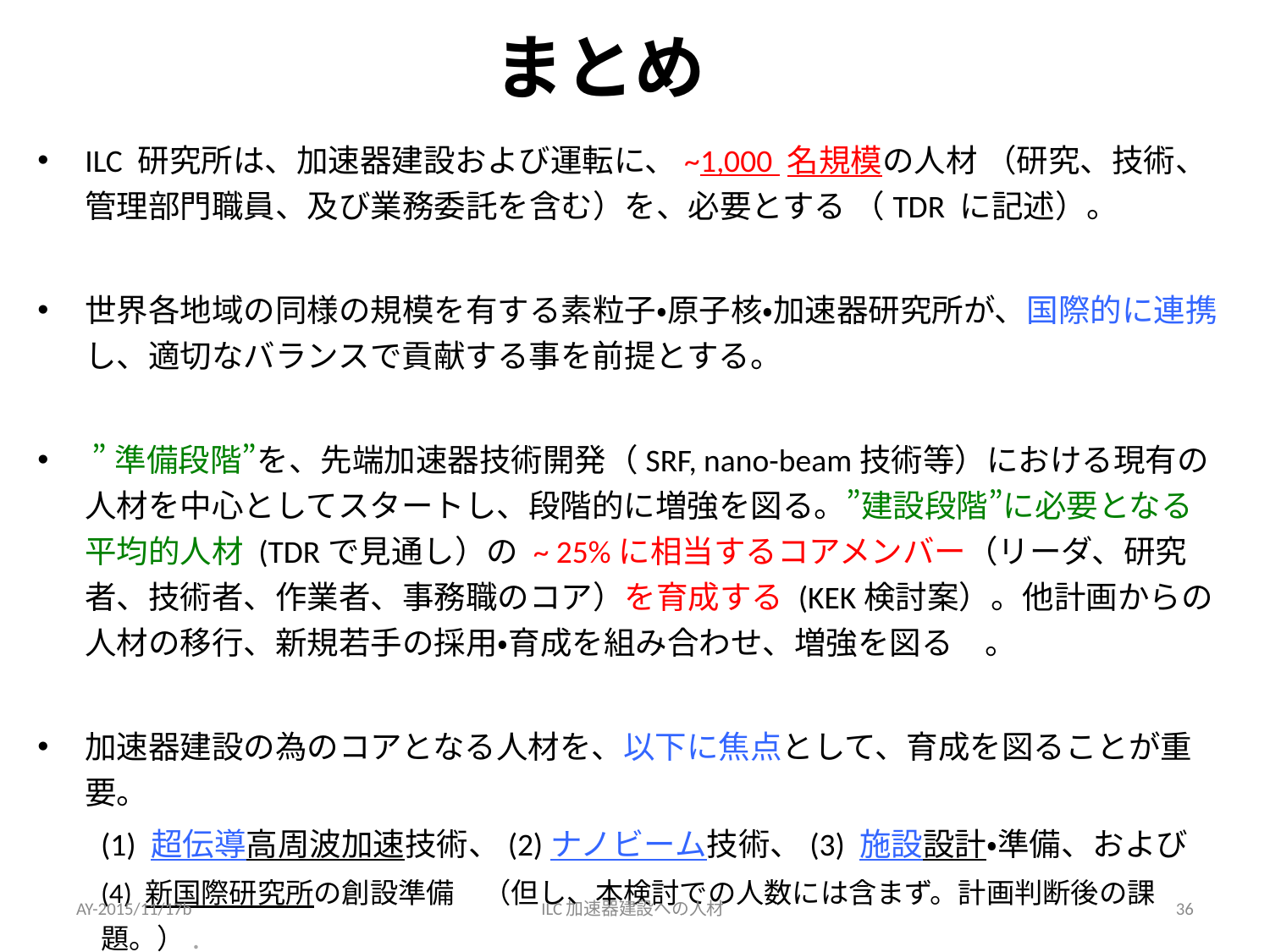

# まとめ
ILC 研究所は、加速器建設および運転に、~1,000 名規模の人材 （研究、技術、管理部門職員、及び業務委託を含む）を、必要とする （TDR に記述）。

世界各地域の同様の規模を有する素粒子・原子核・加速器研究所が、国際的に連携し、適切なバランスで貢献する事を前提とする。

 ”準備段階”を、先端加速器技術開発（SRF, nano-beam技術等）における現有の人材を中心としてスタートし、段階的に増強を図る。”建設段階”に必要となる平均的人材 (TDRで見通し）の ~ 25%に相当するコアメンバー（リーダ、研究者、技術者、作業者、事務職のコア）を育成する (KEK検討案）。他計画からの人材の移行、新規若手の採用・育成を組み合わせ、増強を図る　。

加速器建設の為のコアとなる人材を、以下に焦点として、育成を図ることが重要。
(1) 超伝導高周波加速技術、(2)ナノビーム技術、(3) 施設設計・準備、および
(4) 新国際研究所の創設準備　（但し、本検討での人数には含まず。計画判断後の課題。）.

AY-2015/11/17b
ILC加速器建設への人材
36